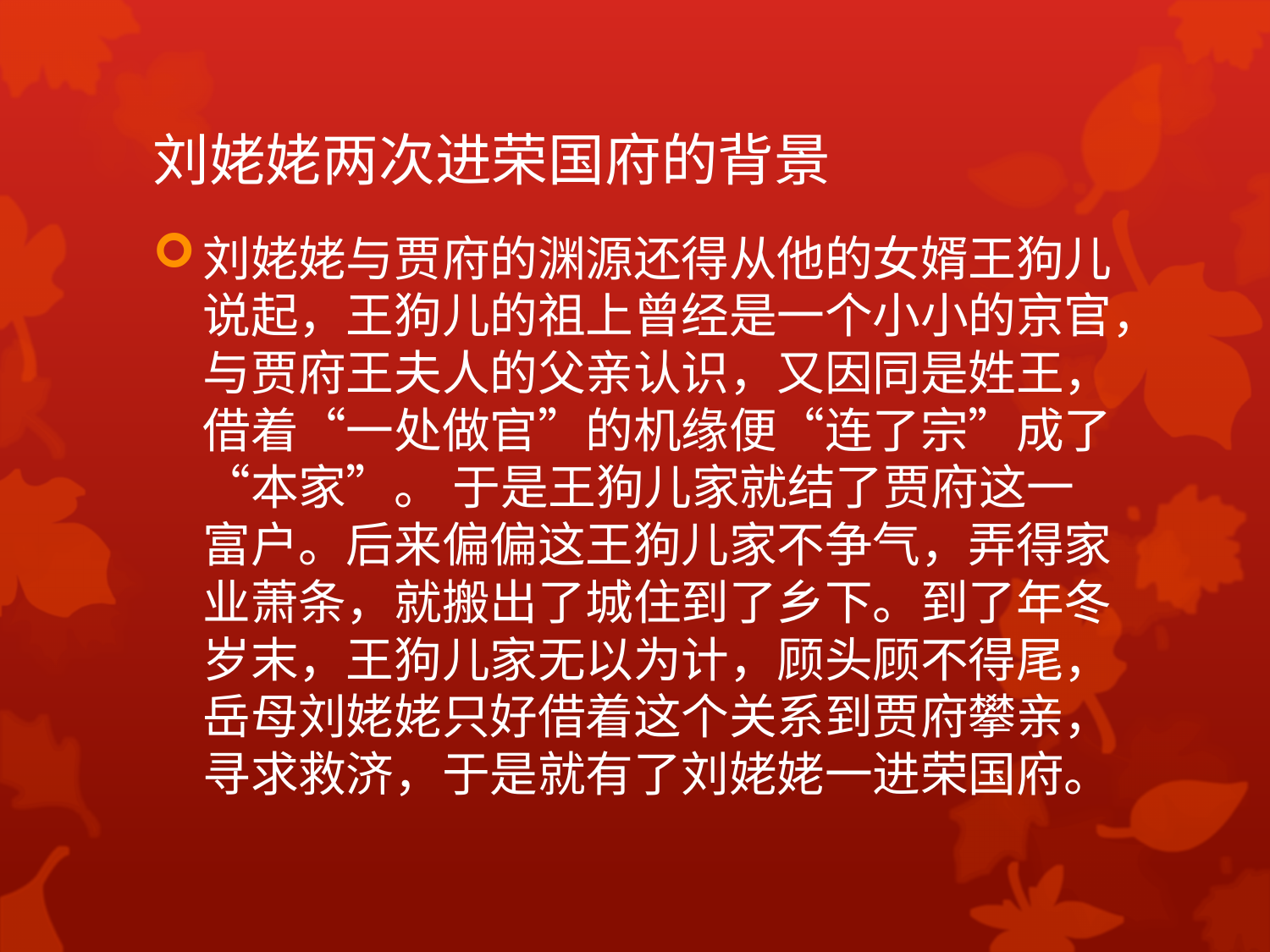

# 刘姥姥两次进荣国府的背景
刘姥姥与贾府的渊源还得从他的女婿王狗儿说起，王狗儿的祖上曾经是一个小小的京官，与贾府王夫人的父亲认识，又因同是姓王，借着“一处做官”的机缘便“连了宗”成了“本家”。 于是王狗儿家就结了贾府这一富户。后来偏偏这王狗儿家不争气，弄得家业萧条，就搬出了城住到了乡下。到了年冬岁末，王狗儿家无以为计，顾头顾不得尾，岳母刘姥姥只好借着这个关系到贾府攀亲，寻求救济，于是就有了刘姥姥一进荣国府。